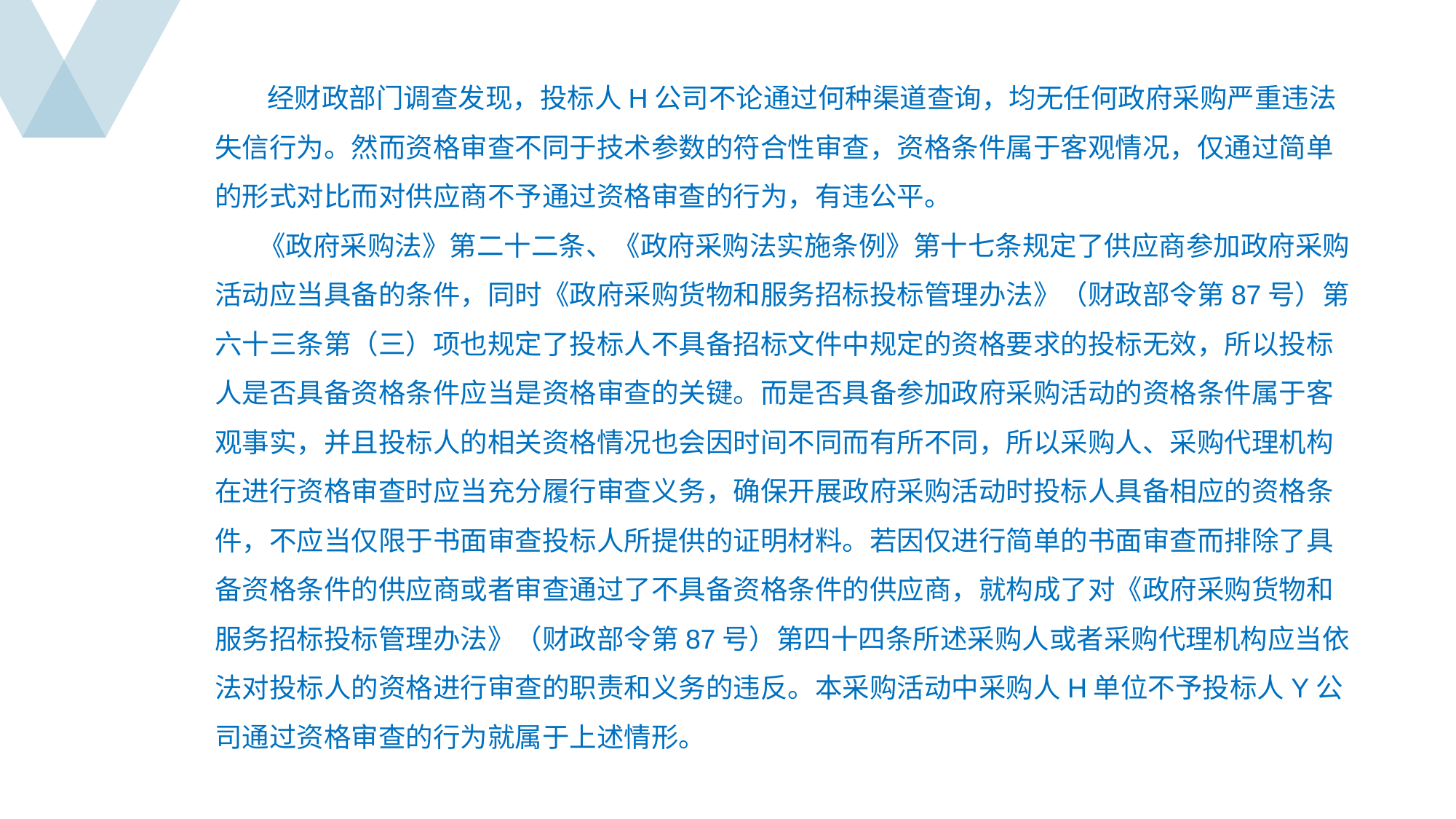

经财政部门调查发现，投标人H公司不论通过何种渠道查询，均无任何政府采购严重违法失信行为。然而资格审查不同于技术参数的符合性审查，资格条件属于客观情况，仅通过简单的形式对比而对供应商不予通过资格审查的行为，有违公平。
      《政府采购法》第二十二条、《政府采购法实施条例》第十七条规定了供应商参加政府采购活动应当具备的条件，同时《政府采购货物和服务招标投标管理办法》（财政部令第87号）第六十三条第（三）项也规定了投标人不具备招标文件中规定的资格要求的投标无效，所以投标人是否具备资格条件应当是资格审查的关键。而是否具备参加政府采购活动的资格条件属于客观事实，并且投标人的相关资格情况也会因时间不同而有所不同，所以采购人、采购代理机构在进行资格审查时应当充分履行审查义务，确保开展政府采购活动时投标人具备相应的资格条件，不应当仅限于书面审查投标人所提供的证明材料。若因仅进行简单的书面审查而排除了具备资格条件的供应商或者审查通过了不具备资格条件的供应商，就构成了对《政府采购货物和服务招标投标管理办法》（财政部令第87号）第四十四条所述采购人或者采购代理机构应当依法对投标人的资格进行审查的职责和义务的违反。本采购活动中采购人H单位不予投标人Y公司通过资格审查的行为就属于上述情形。